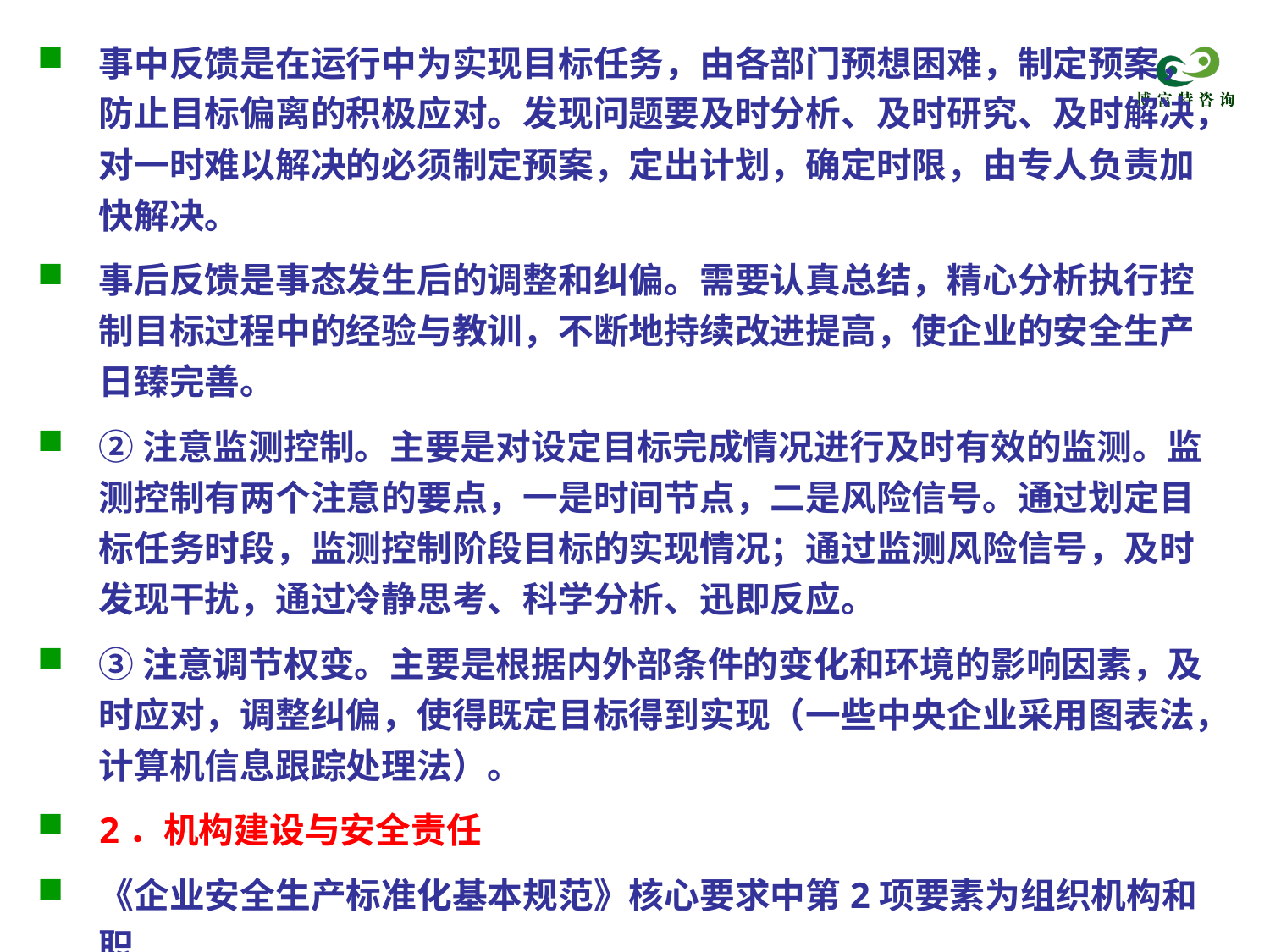

事中反馈是在运行中为实现目标任务，由各部门预想困难，制定预案，防止目标偏离的积极应对。发现问题要及时分析、及时研究、及时解决，对一时难以解决的必须制定预案，定出计划，确定时限，由专人负责加快解决。
事后反馈是事态发生后的调整和纠偏。需要认真总结，精心分析执行控制目标过程中的经验与教训，不断地持续改进提高，使企业的安全生产日臻完善。
②注意监测控制。主要是对设定目标完成情况进行及时有效的监测。监测控制有两个注意的要点，一是时间节点，二是风险信号。通过划定目标任务时段，监测控制阶段目标的实现情况；通过监测风险信号，及时发现干扰，通过冷静思考、科学分析、迅即反应。
③注意调节权变。主要是根据内外部条件的变化和环境的影响因素，及时应对，调整纠偏，使得既定目标得到实现（一些中央企业采用图表法，计算机信息跟踪处理法）。
2．机构建设与安全责任
《企业安全生产标准化基本规范》核心要求中第2项要素为组织机构和职